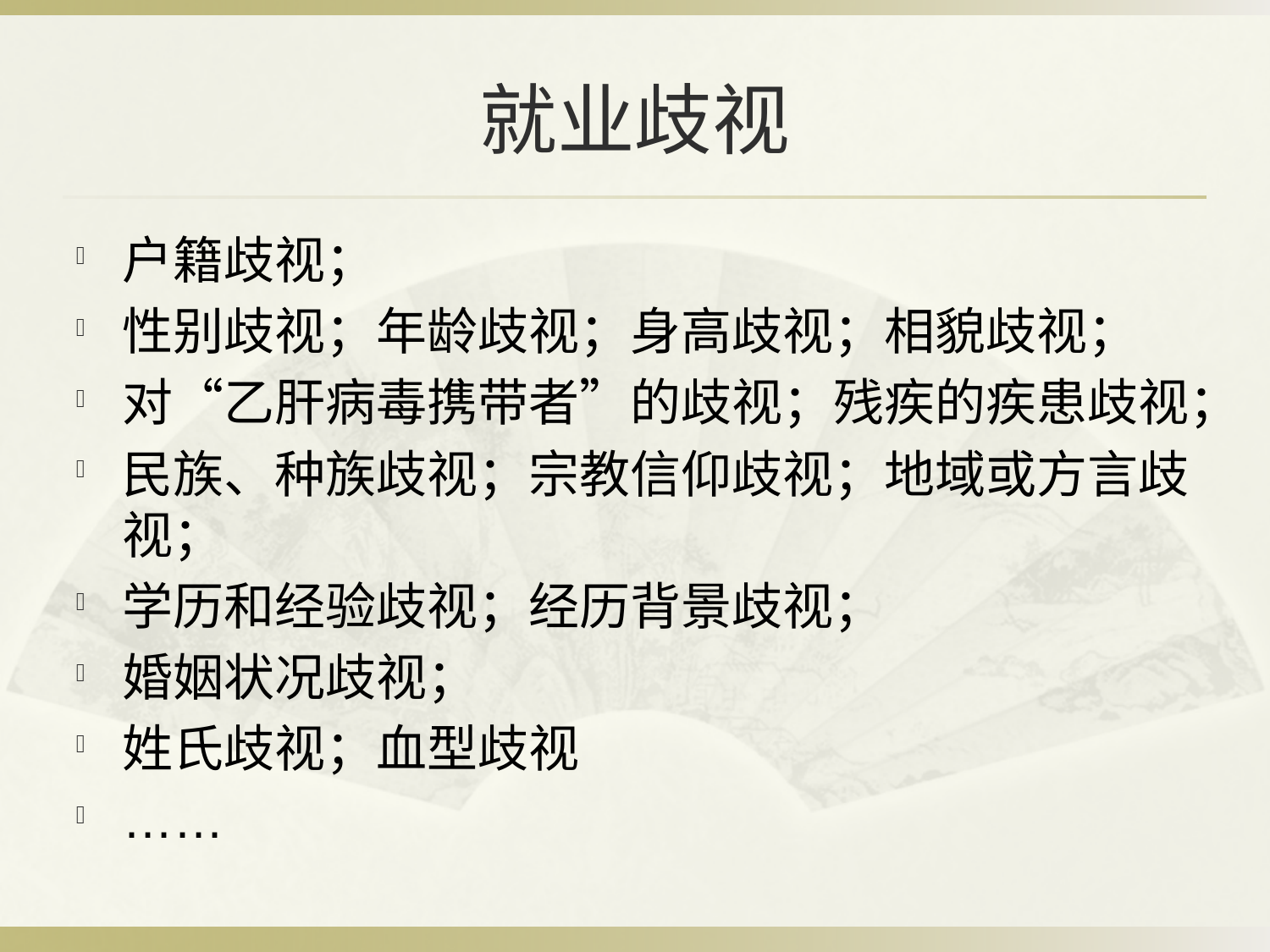

# 就业歧视
户籍歧视；
性别歧视；年龄歧视；身高歧视；相貌歧视；
对“乙肝病毒携带者”的歧视；残疾的疾患歧视；
民族、种族歧视；宗教信仰歧视；地域或方言歧视；
学历和经验歧视；经历背景歧视；
婚姻状况歧视；
姓氏歧视；血型歧视
……